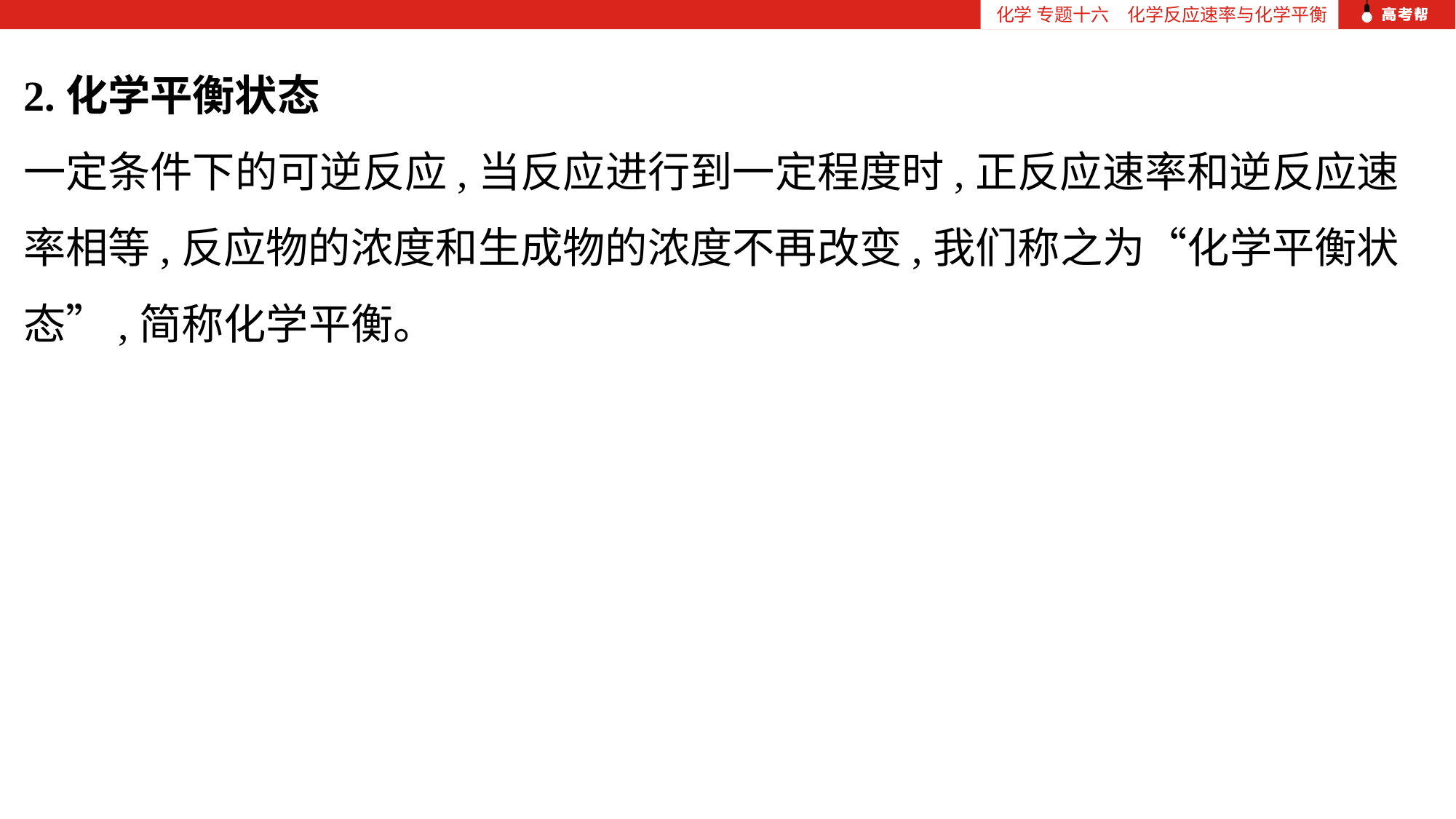

化学 专题十六　化学反应速率与化学平衡
2.化学平衡状态
一定条件下的可逆反应,当反应进行到一定程度时,正反应速率和逆反应速率相等,反应物的浓度和生成物的浓度不再改变,我们称之为“化学平衡状态”,简称化学平衡。